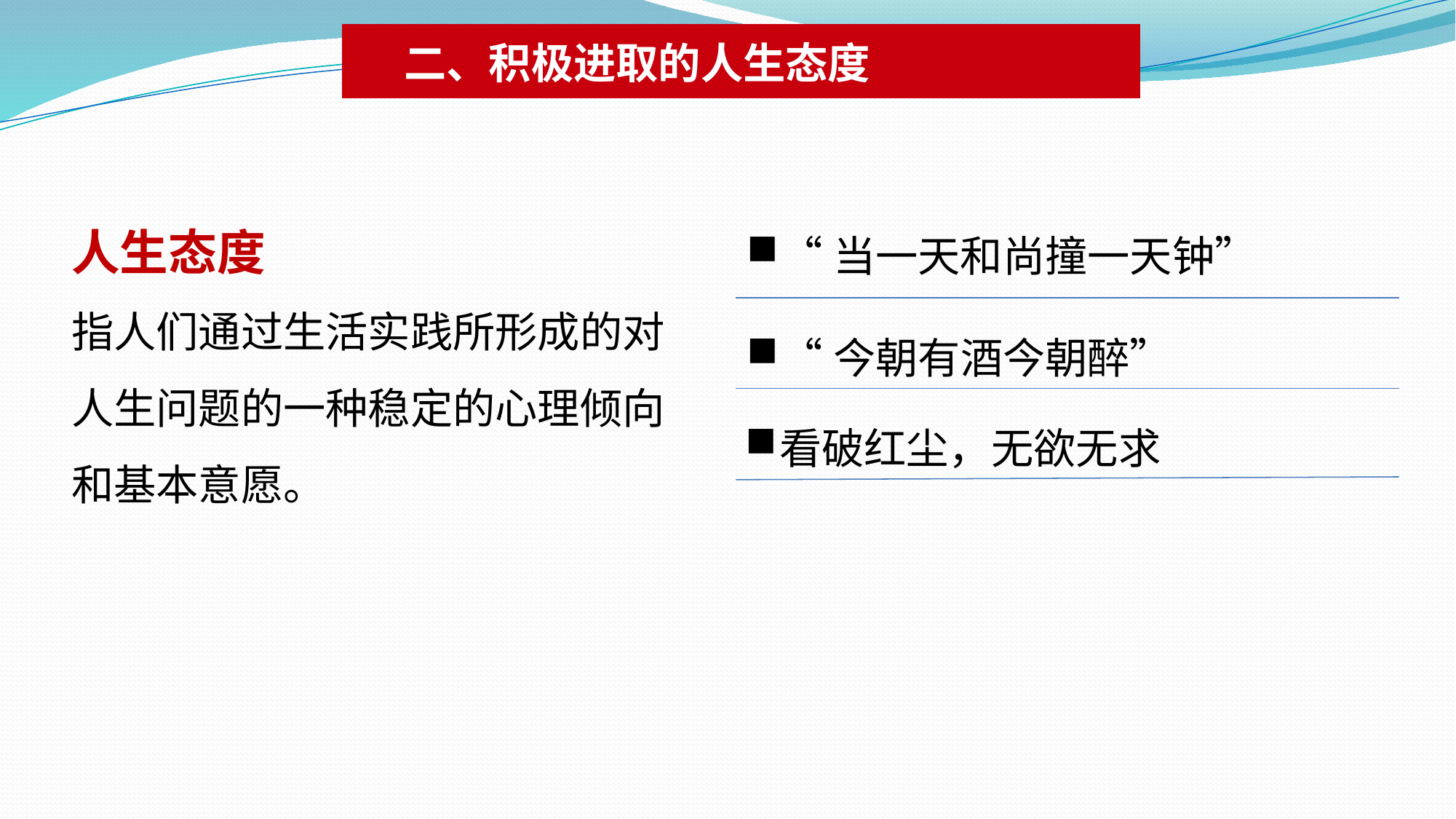

二、积极进取的人生态度
人生态度
指人们通过生活实践所形成的对人生问题的一种稳定的心理倾向和基本意愿。
“当一天和尚撞一天钟”
“今朝有酒今朝醉”
看破红尘，无欲无求